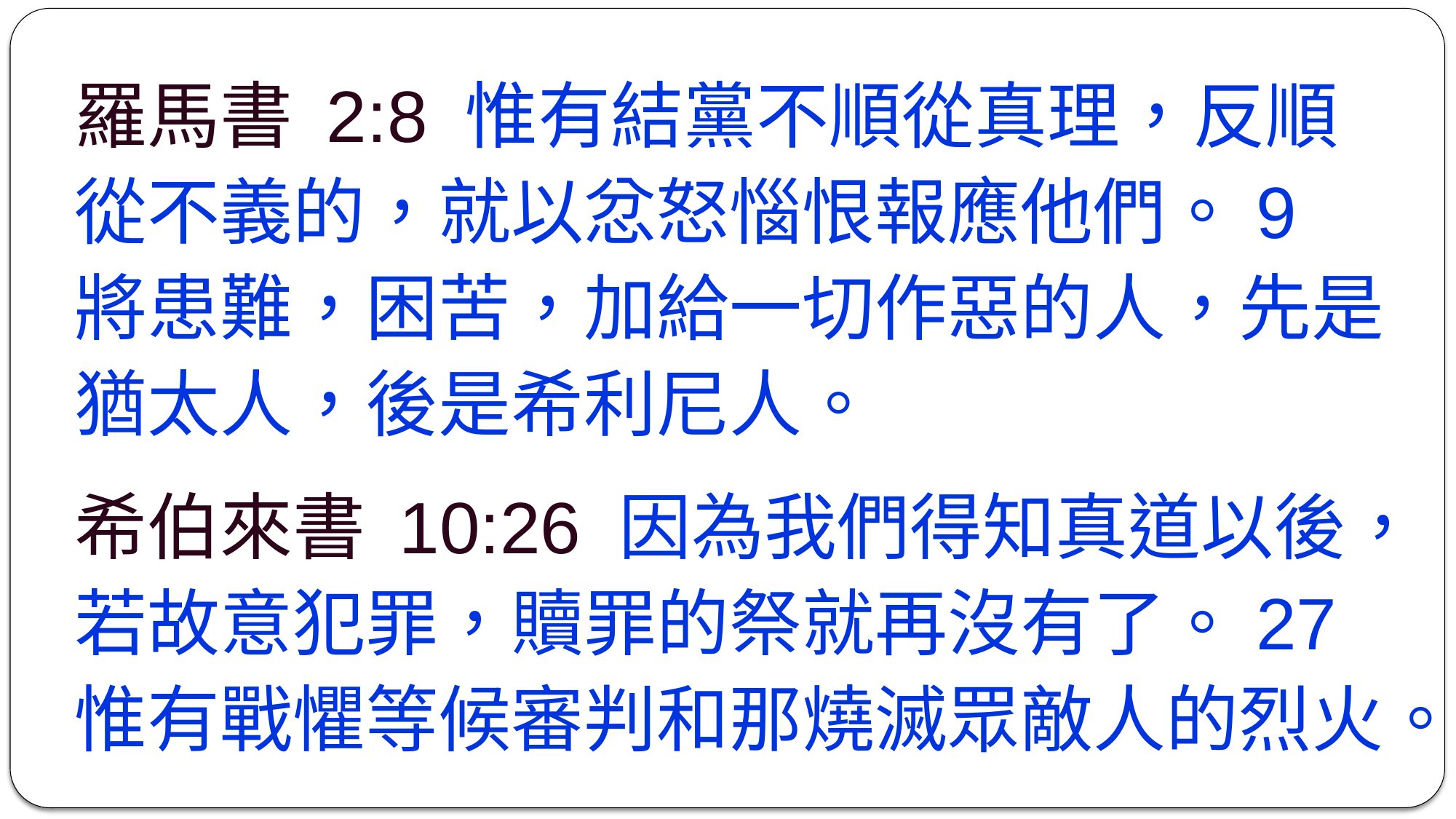

羅馬書 2:8 惟有結黨不順從真理，反順從不義的，就以忿怒惱恨報應他們。9 將患難，困苦，加給一切作惡的人，先是猶太人，後是希利尼人。
希伯來書 10:26 因為我們得知真道以後，若故意犯罪，贖罪的祭就再沒有了。27 惟有戰懼等候審判和那燒滅眾敵人的烈火。